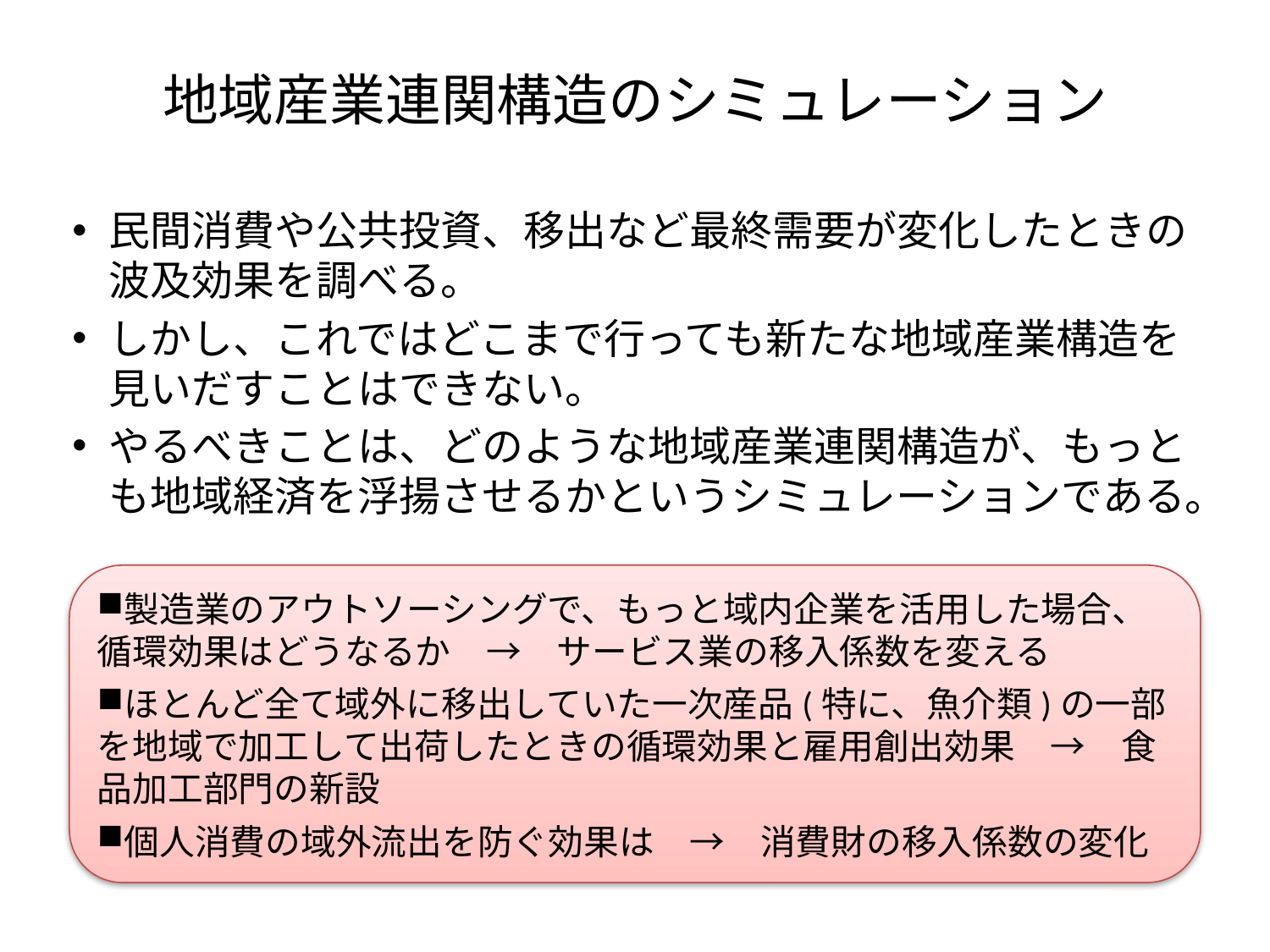

# 地域産業連関構造のシミュレーション
民間消費や公共投資、移出など最終需要が変化したときの波及効果を調べる。
しかし、これではどこまで行っても新たな地域産業構造を見いだすことはできない。
やるべきことは、どのような地域産業連関構造が、もっとも地域経済を浮揚させるかというシミュレーションである。

製造業のアウトソーシングで、もっと域内企業を活用した場合、循環効果はどうなるか　→　サービス業の移入係数を変える
ほとんど全て域外に移出していた一次産品(特に、魚介類)の一部を地域で加工して出荷したときの循環効果と雇用創出効果　→　食品加工部門の新設
個人消費の域外流出を防ぐ効果は　→　消費財の移入係数の変化